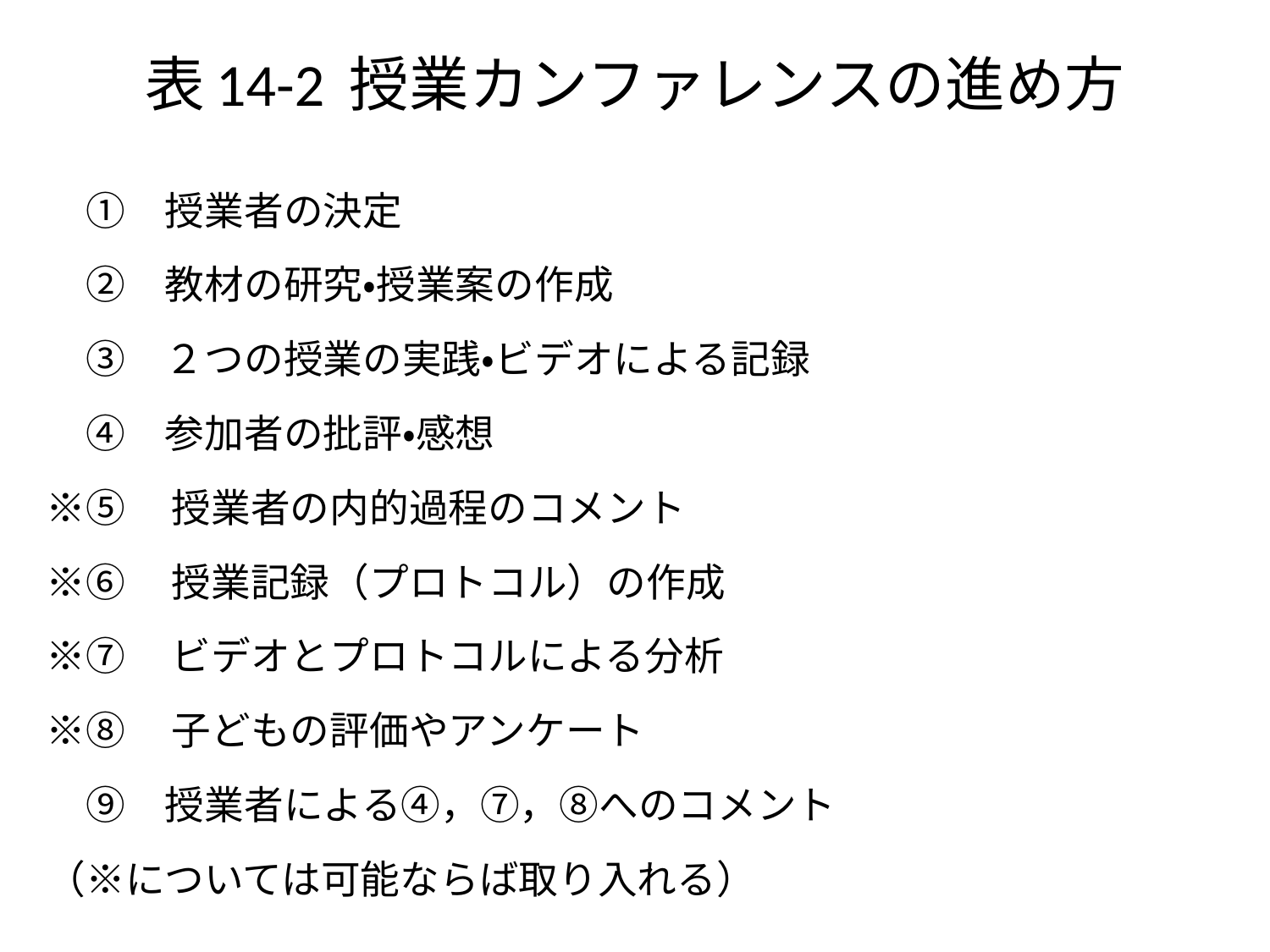

# 表14-2 授業カンファレンスの進め方
　①　授業者の決定
　②　教材の研究・授業案の作成
　③　２つの授業の実践・ビデオによる記録
　④　参加者の批評・感想
※⑤　授業者の内的過程のコメント
※⑥　授業記録（プロトコル）の作成
※⑦　ビデオとプロトコルによる分析
※⑧　子どもの評価やアンケート
　⑨　授業者による④，⑦，⑧へのコメント
（※については可能ならば取り入れる）